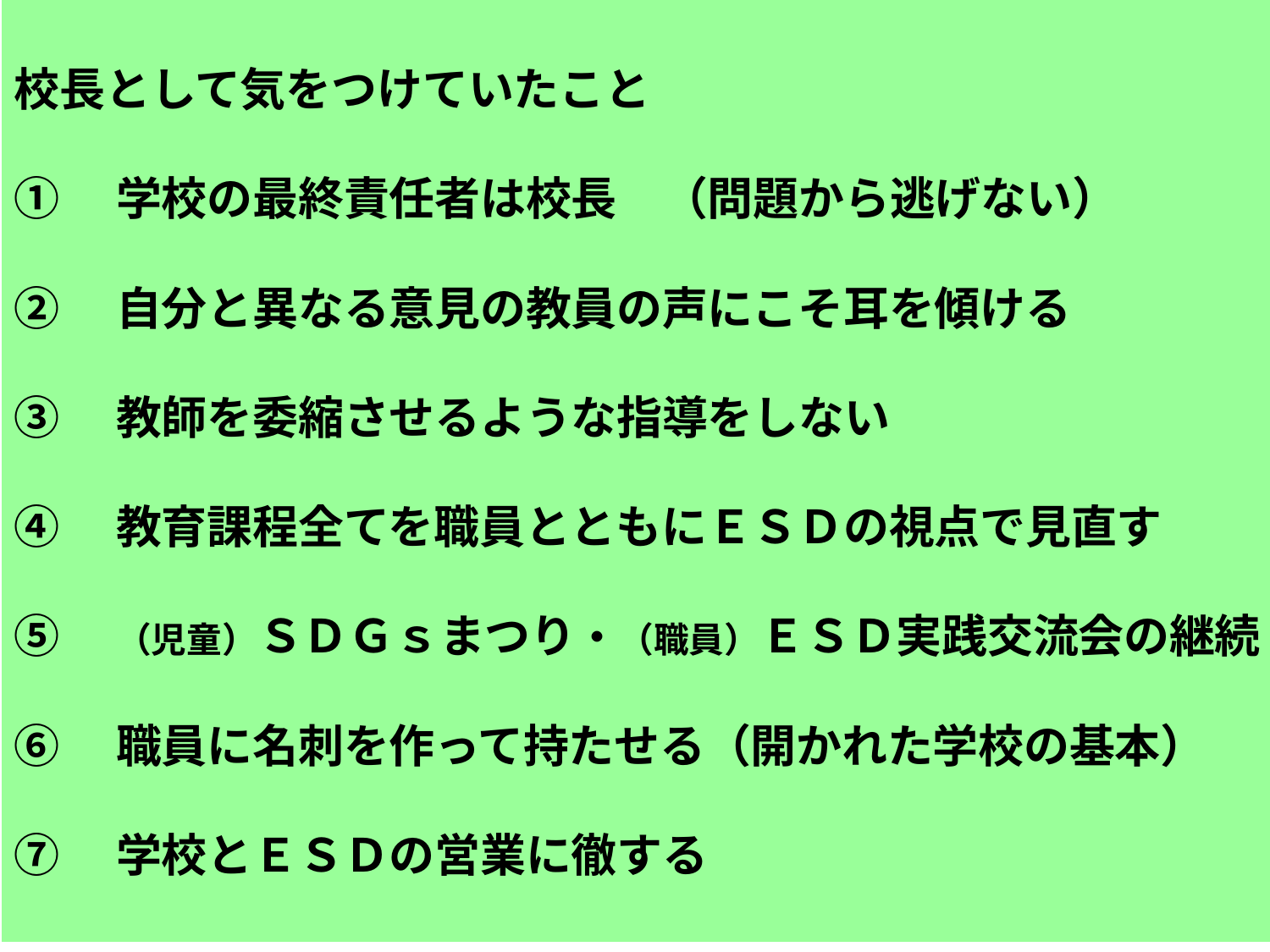

校長として気をつけていたこと

①　学校の最終責任者は校長　（問題から逃げない）

②　自分と異なる意見の教員の声にこそ耳を傾ける

③　教師を委縮させるような指導をしない

④　教育課程全てを職員とともにＥＳＤの視点で見直す

⑤　（児童）ＳＤＧｓまつり・（職員）ＥＳＤ実践交流会の継続

⑥　職員に名刺を作って持たせる（開かれた学校の基本）

⑦　学校とＥＳＤの営業に徹する